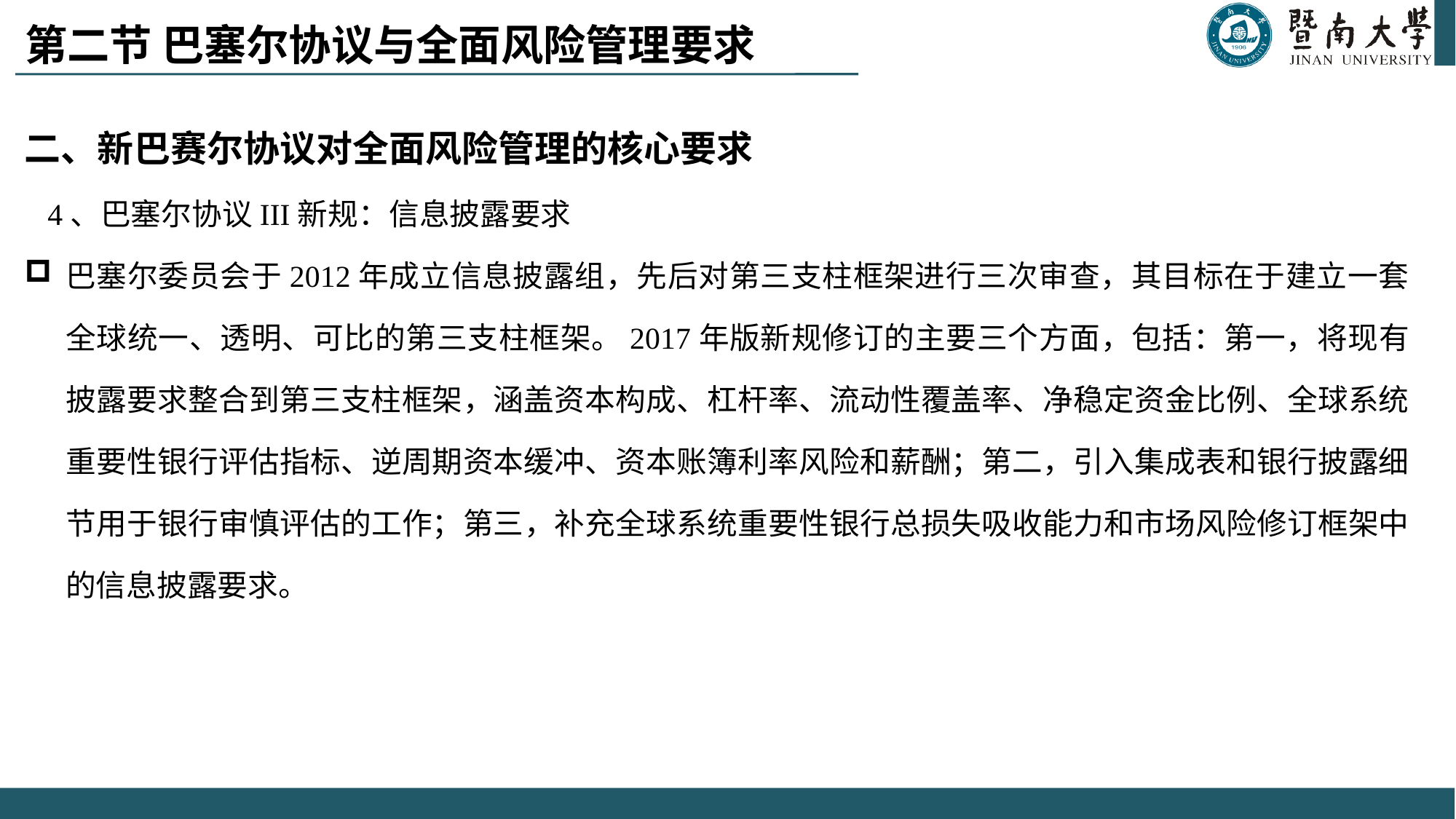

# 第二节 巴塞尔协议与全面风险管理要求
二、新巴赛尔协议对全面风险管理的核心要求
   4、巴塞尔协议III新规：信息披露要求
巴塞尔委员会于2012年成立信息披露组，先后对第三支柱框架进行三次审查，其目标在于建立一套全球统一、透明、可比的第三支柱框架。2017年版新规修订的主要三个方面，包括：第一，将现有披露要求整合到第三支柱框架，涵盖资本构成、杠杆率、流动性覆盖率、净稳定资金比例、全球系统重要性银行评估指标、逆周期资本缓冲、资本账簿利率风险和薪酬；第二，引入集成表和银行披露细节用于银行审慎评估的工作；第三，补充全球系统重要性银行总损失吸收能力和市场风险修订框架中的信息披露要求。